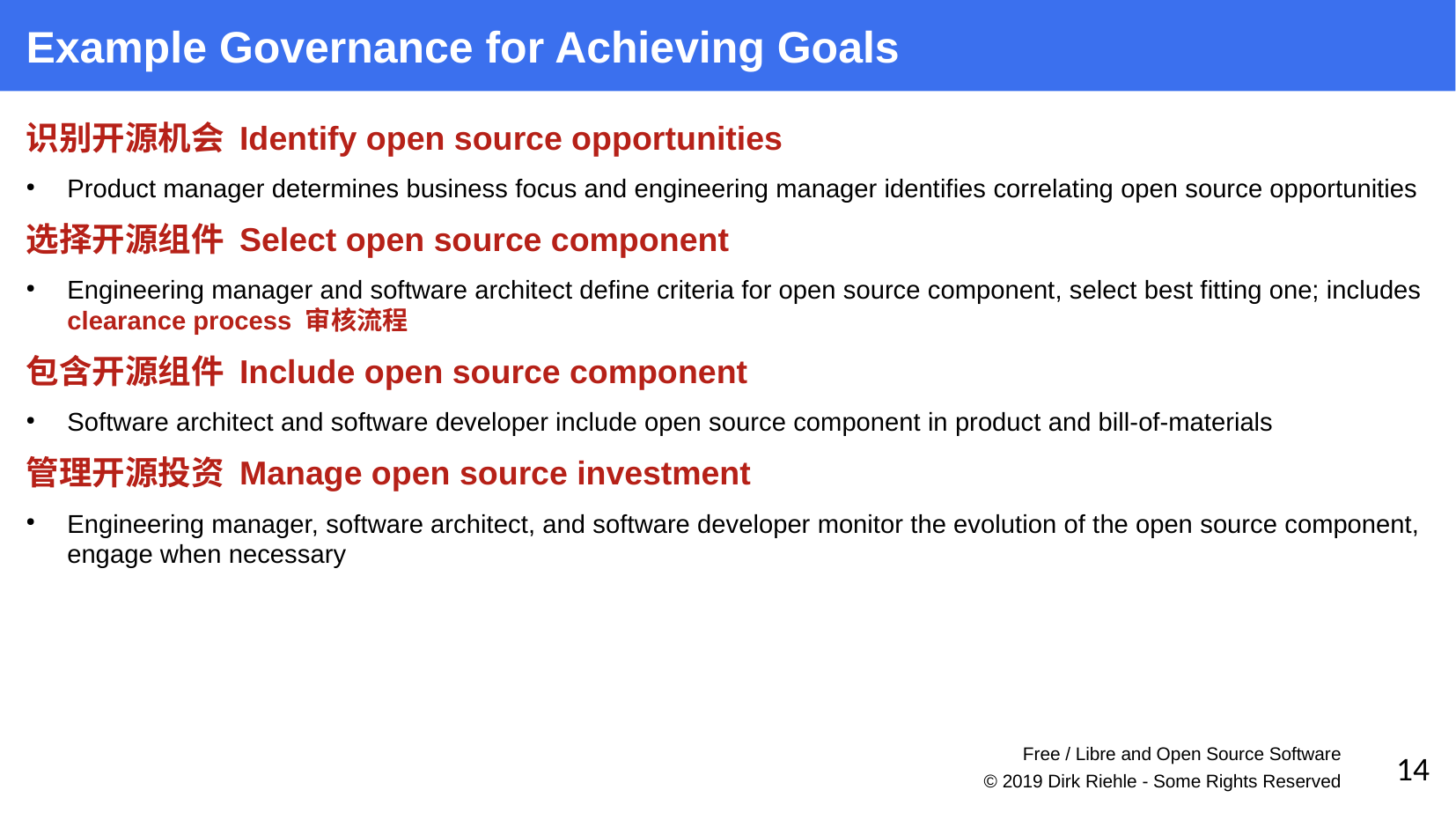

Example Governance for Achieving Goals
识别开源机会 Identify open source opportunities
Product manager determines business focus and engineering manager identifies correlating open source opportunities
选择开源组件 Select open source component
Engineering manager and software architect define criteria for open source component, select best fitting one; includes clearance process 审核流程
包含开源组件 Include open source component
Software architect and software developer include open source component in product and bill-of-materials
管理开源投资 Manage open source investment
Engineering manager, software architect, and software developer monitor the evolution of the open source component, engage when necessary
Free / Libre and Open Source Software
14
© 2019 Dirk Riehle - Some Rights Reserved